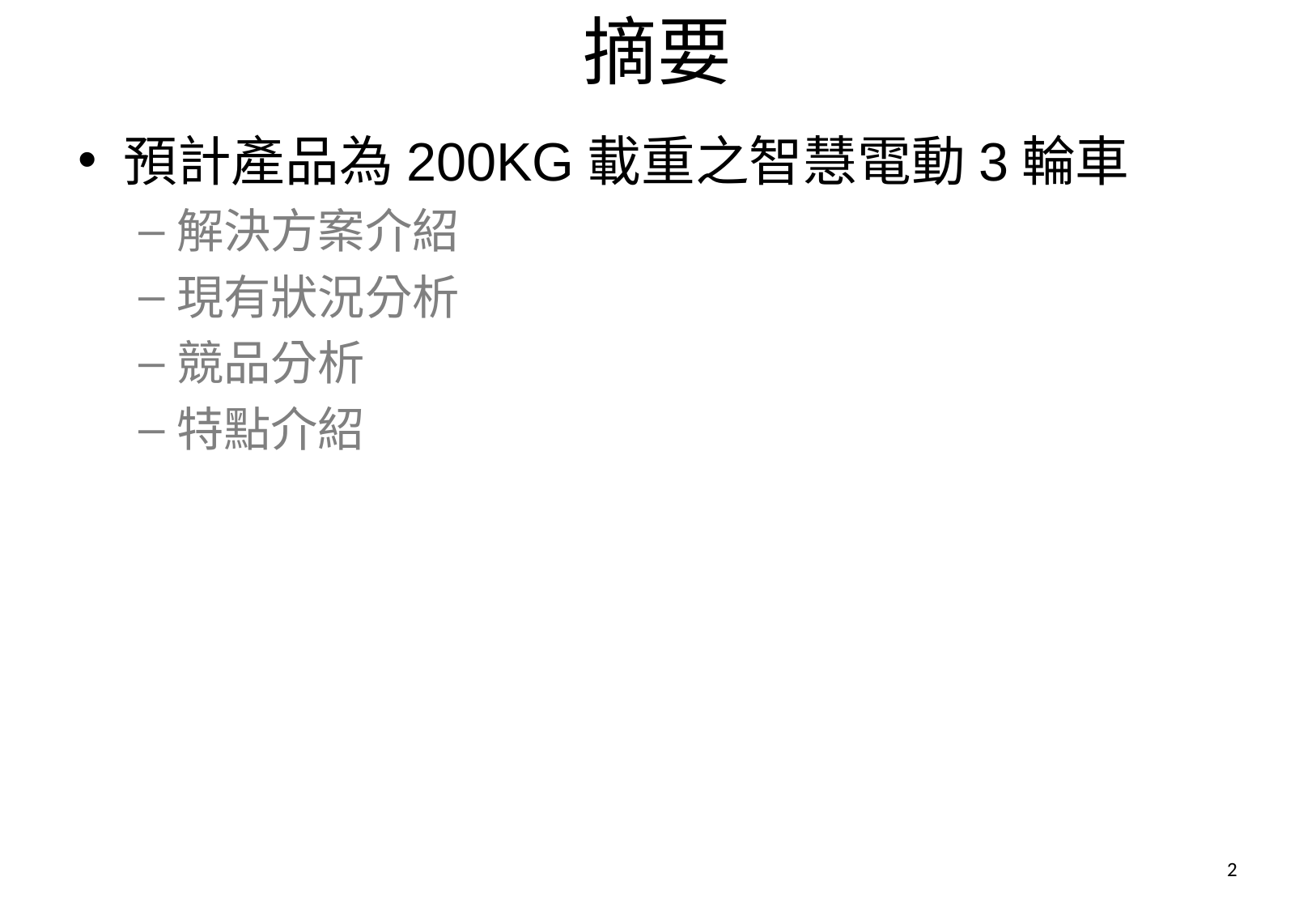

# 摘要
預計產品為200KG載重之智慧電動3輪車
解決方案介紹
現有狀況分析
競品分析
特點介紹

2